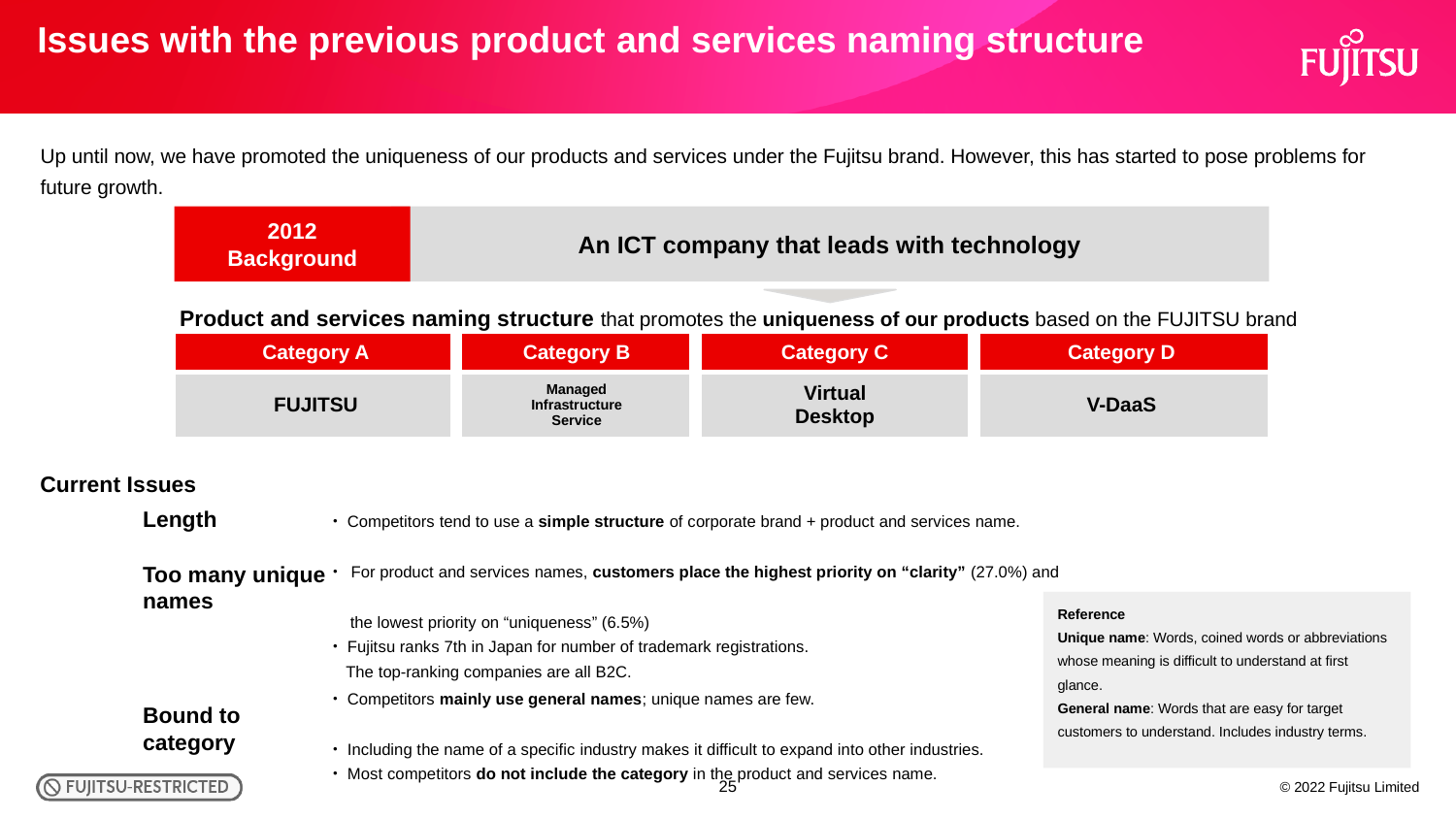

# Issues with the previous product and services naming structure
Up until now, we have promoted the uniqueness of our products and services under the Fujitsu brand. However, this has started to pose problems for future growth.

2012
Background
An ICT company that leads with technology

Product and services naming structure that promotes the uniqueness of our products based on the FUJITSU brand
| Category A | Category B | Category C | Category D |
| --- | --- | --- | --- |
| FUJITSU | Managed Infrastructure Service | Virtual Desktop | V-DaaS |
Current Issues
・Competitors tend to use a simple structure of corporate brand + product and services name.

・ For product and services names, customers place the highest priority on “clarity” (27.0%) and
     the lowest priority on “uniqueness” (6.5%)
・Fujitsu ranks 7th in Japan for number of trademark registrations.
    The top-ranking companies are all B2C.
・Competitors mainly use general names; unique names are few.

・Including the name of a specific industry makes it difficult to expand into other industries.
・Most competitors do not include the category in the product and services name.
Length
Too many unique names
Reference
Unique name: Words, coined words or abbreviations whose meaning is difficult to understand at first glance.
General name: Words that are easy for target customers to understand. Includes industry terms.
Bound to category

25
© 2022 Fujitsu Limited